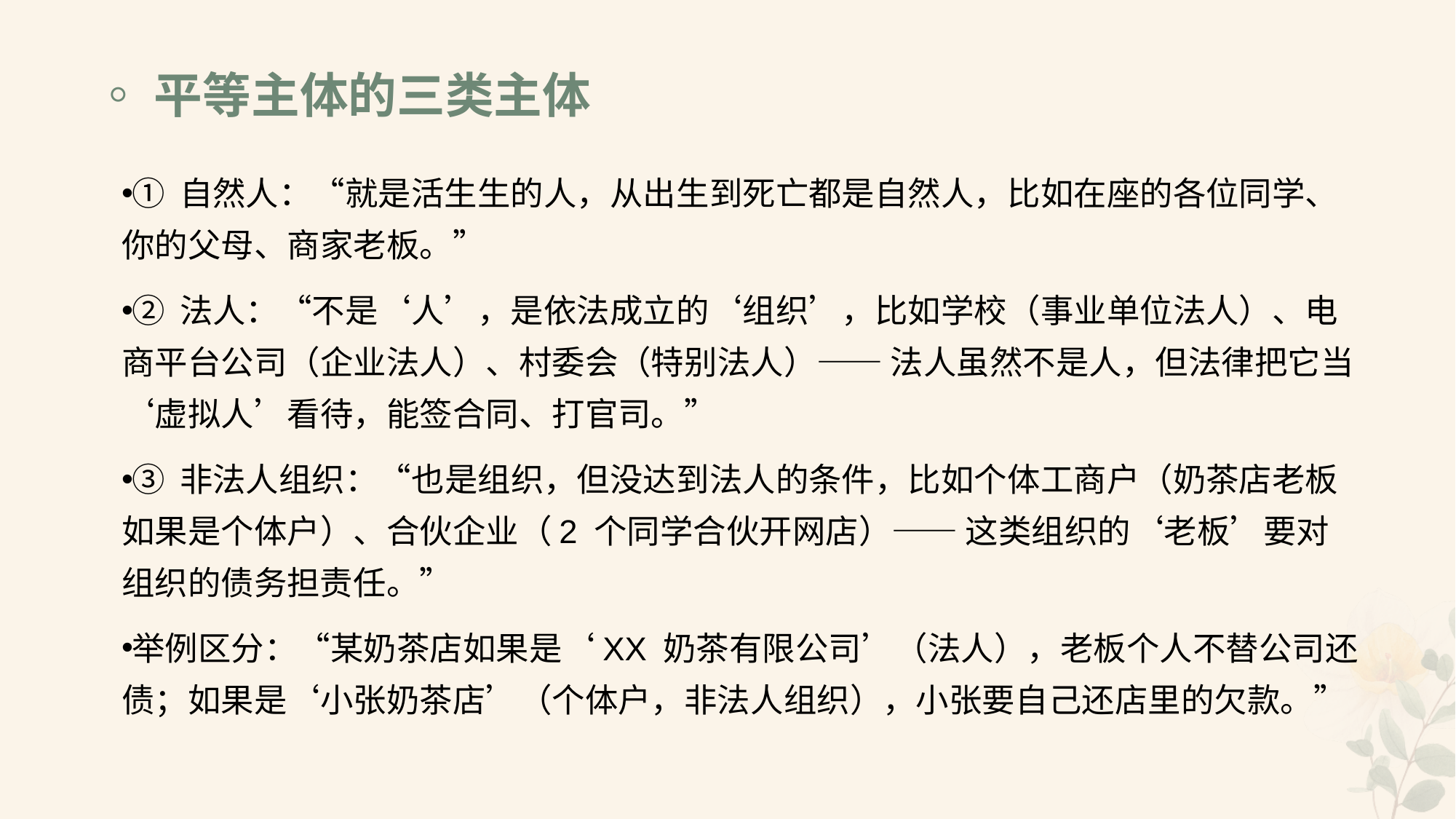

# ◦平等主体的三类主体
① 自然人：“就是活生生的人，从出生到死亡都是自然人，比如在座的各位同学、你的父母、商家老板。”
② 法人：“不是‘人’，是依法成立的‘组织’，比如学校（事业单位法人）、电商平台公司（企业法人）、村委会（特别法人）—— 法人虽然不是人，但法律把它当‘虚拟人’看待，能签合同、打官司。”
③ 非法人组织：“也是组织，但没达到法人的条件，比如个体工商户（奶茶店老板如果是个体户）、合伙企业（2 个同学合伙开网店）—— 这类组织的‘老板’要对组织的债务担责任。”
举例区分：“某奶茶店如果是‘XX 奶茶有限公司’（法人），老板个人不替公司还债；如果是‘小张奶茶店’（个体户，非法人组织），小张要自己还店里的欠款。”